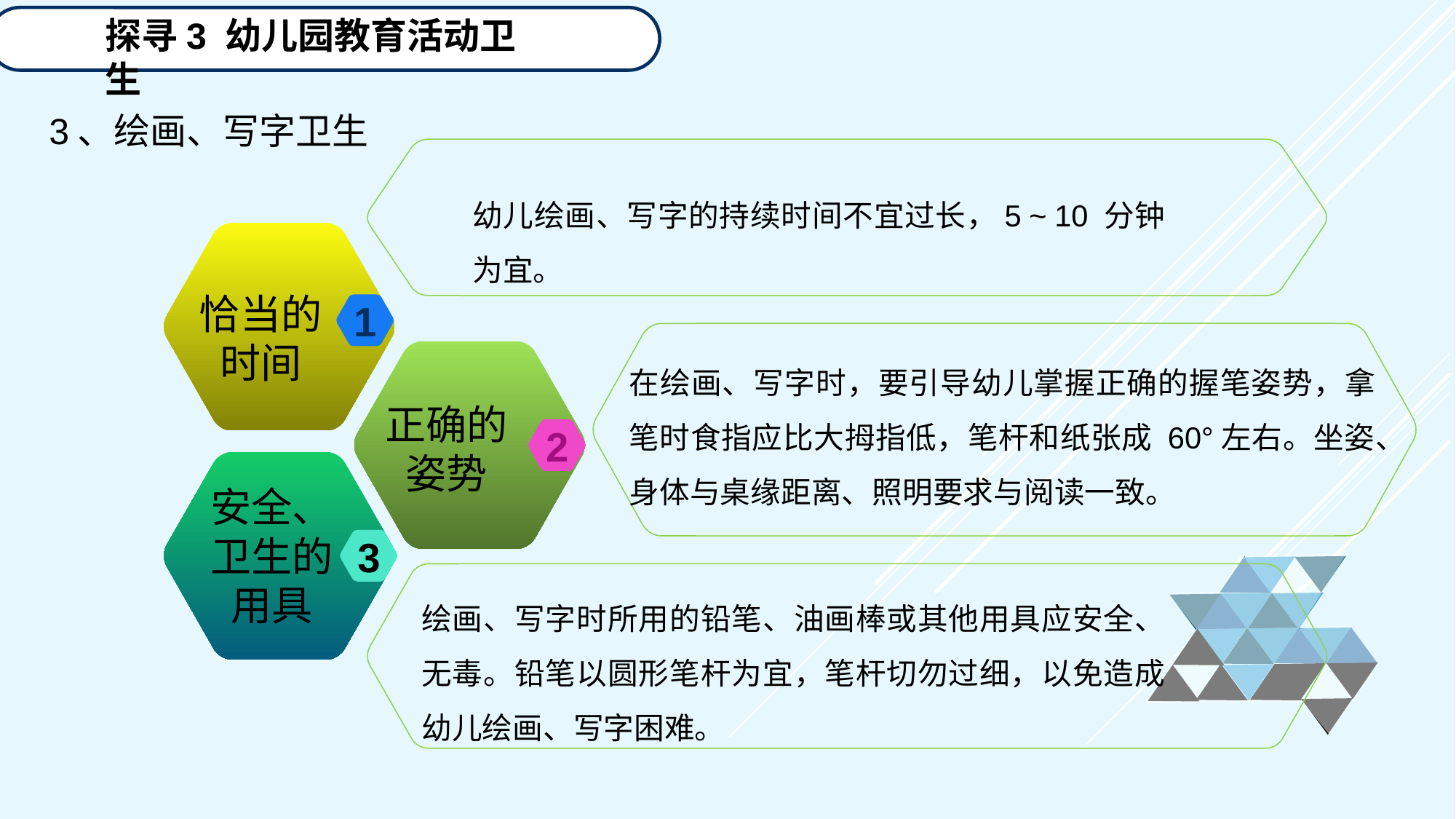

探寻3 幼儿园教育活动卫生
3、绘画、写字卫生

幼儿绘画、写字的持续时间不宜过长，5 ~ 10 分钟为宜。

恰当的时间

1

在绘画、写字时，要引导幼儿掌握正确的握笔姿势，拿笔时食指应比大拇指低，笔杆和纸张成 60°左右。坐姿、身体与桌缘距离、照明要求与阅读一致。
正确的姿势

2

安全、卫生的用具

3

绘画、写字时所用的铅笔、油画棒或其他用具应安全、无毒。铅笔以圆形笔杆为宜，笔杆切勿过细，以免造成幼儿绘画、写字困难。
延迟符